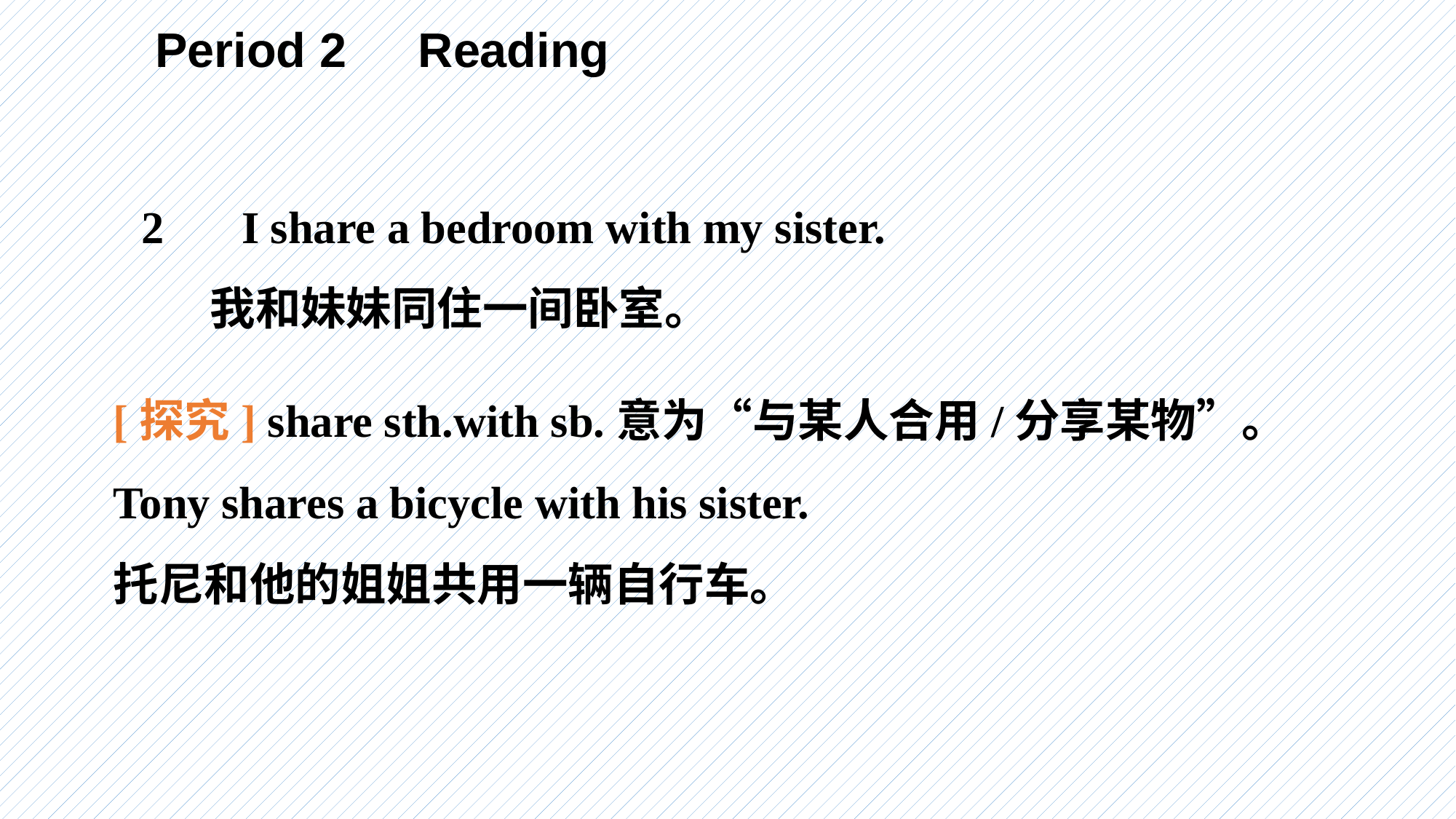

Period 2　Reading
　2　 I share a bedroom with my sister.
           我和妹妹同住一间卧室。
[探究] share sth.with sb.意为“与某人合用/分享某物”。
Tony shares a bicycle with his sister.
托尼和他的姐姐共用一辆自行车。